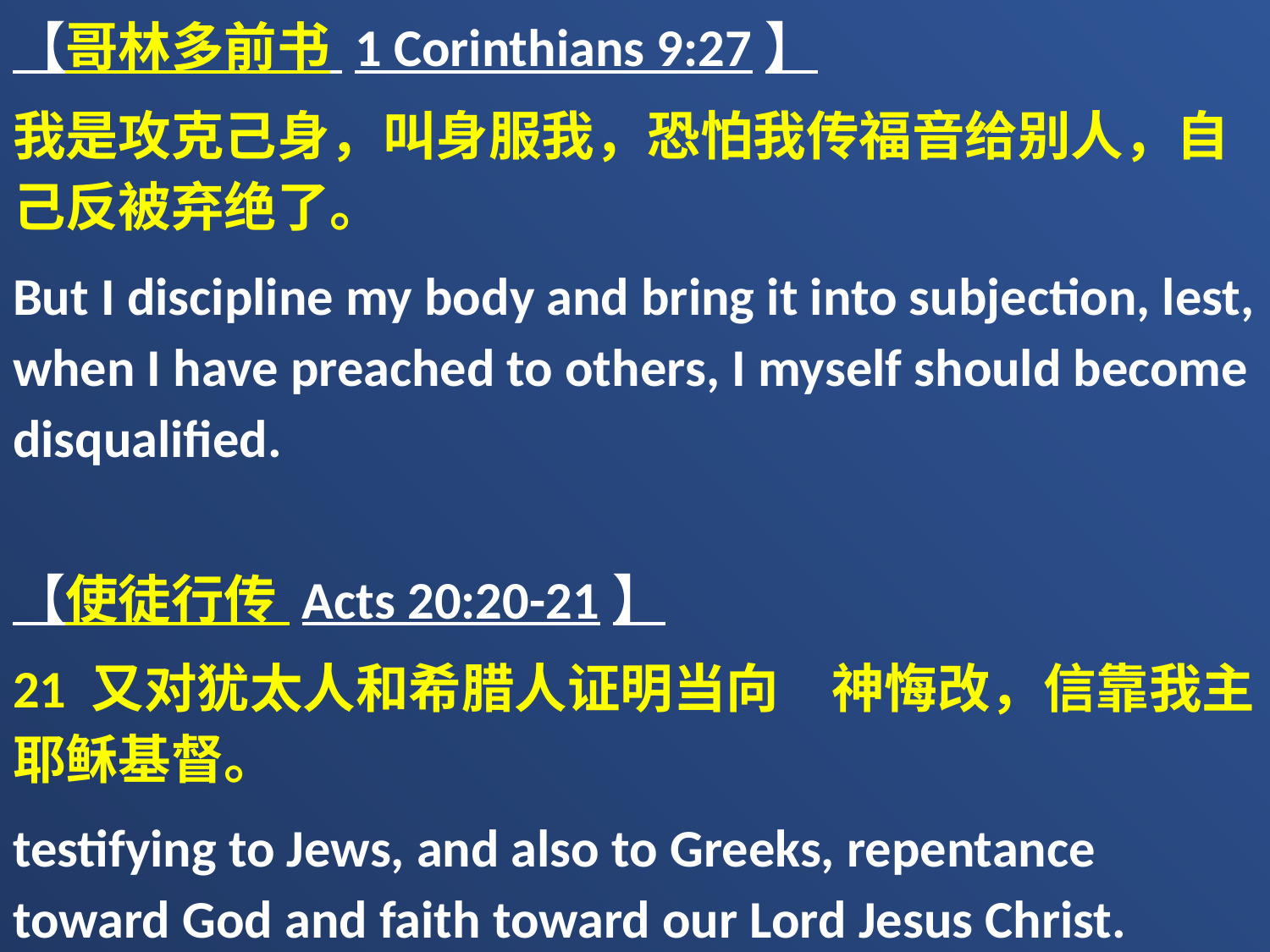

【哥林多前书 1 Corinthians 9:27】
我是攻克己身，叫身服我，恐怕我传福音给别人，自己反被弃绝了。
But I discipline my body and bring it into subjection, lest, when I have preached to others, I myself should become disqualified.

【使徒行传 Acts 20:20-21】
21 又对犹太人和希腊人证明当向　神悔改，信靠我主耶稣基督。
testifying to Jews, and also to Greeks, repentance toward God and faith toward our Lord Jesus Christ.